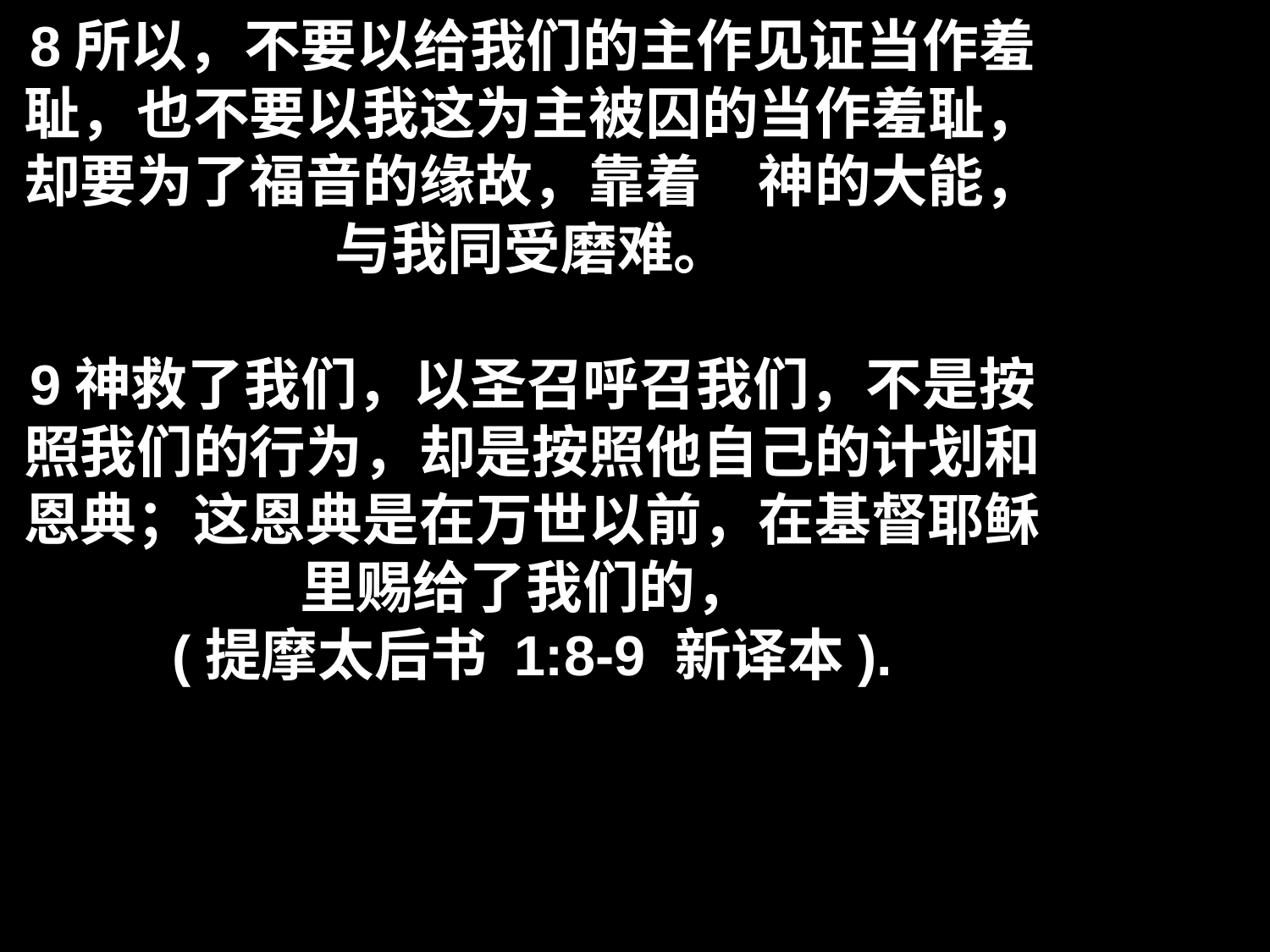

# 8所以，不要以给我们的主作见证当作羞耻，也不要以我这为主被囚的当作羞耻，却要为了福音的缘故，靠着　神的大能，与我同受磨难。 9神救了我们，以圣召呼召我们，不是按照我们的行为，却是按照他自己的计划和恩典；这恩典是在万世以前，在基督耶稣里赐给了我们的， (提摩太后书 1:8-9 新译本).